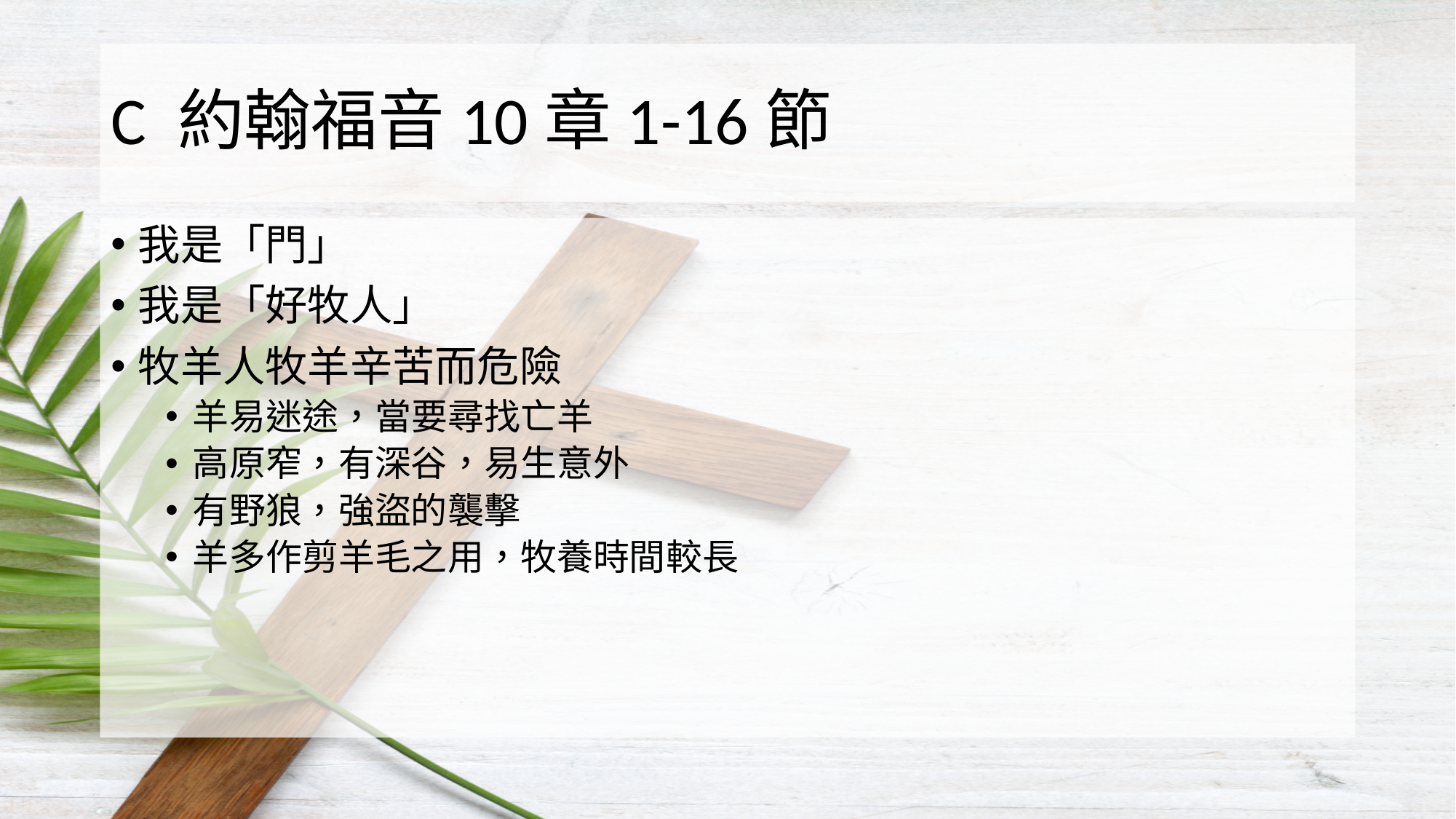

# C 約翰福音10章1-16節
我是「門」
我是「好牧人」
牧羊人牧羊辛苦而危險
羊易迷途，當要尋找亡羊
高原窄，有深谷，易生意外
有野狼，強盜的襲擊
羊多作剪羊毛之用，牧養時間較長